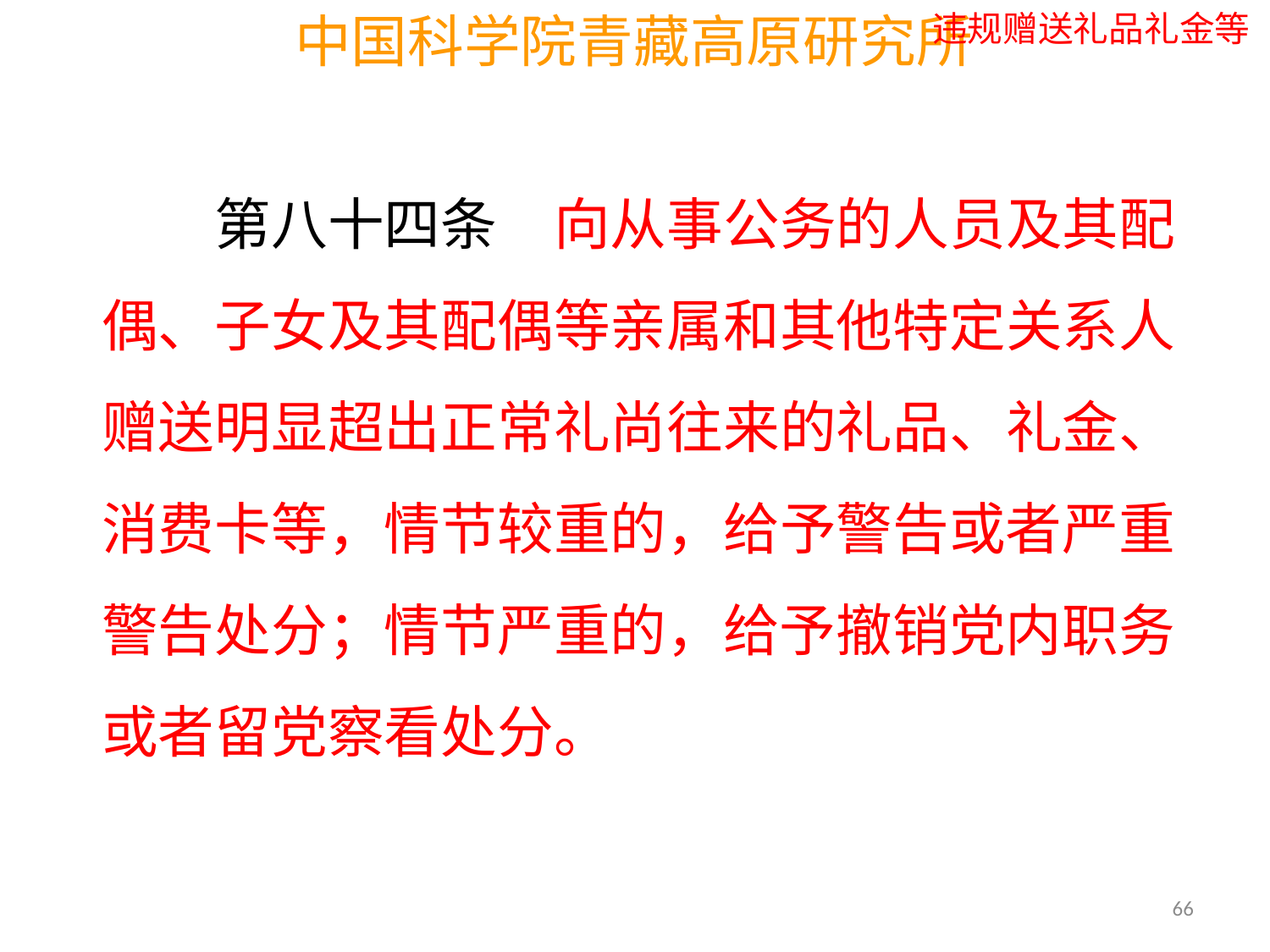

违规赠送礼品礼金等
　　第八十四条　向从事公务的人员及其配偶、子女及其配偶等亲属和其他特定关系人赠送明显超出正常礼尚往来的礼品、礼金、消费卡等，情节较重的，给予警告或者严重警告处分；情节严重的，给予撤销党内职务或者留党察看处分。
66